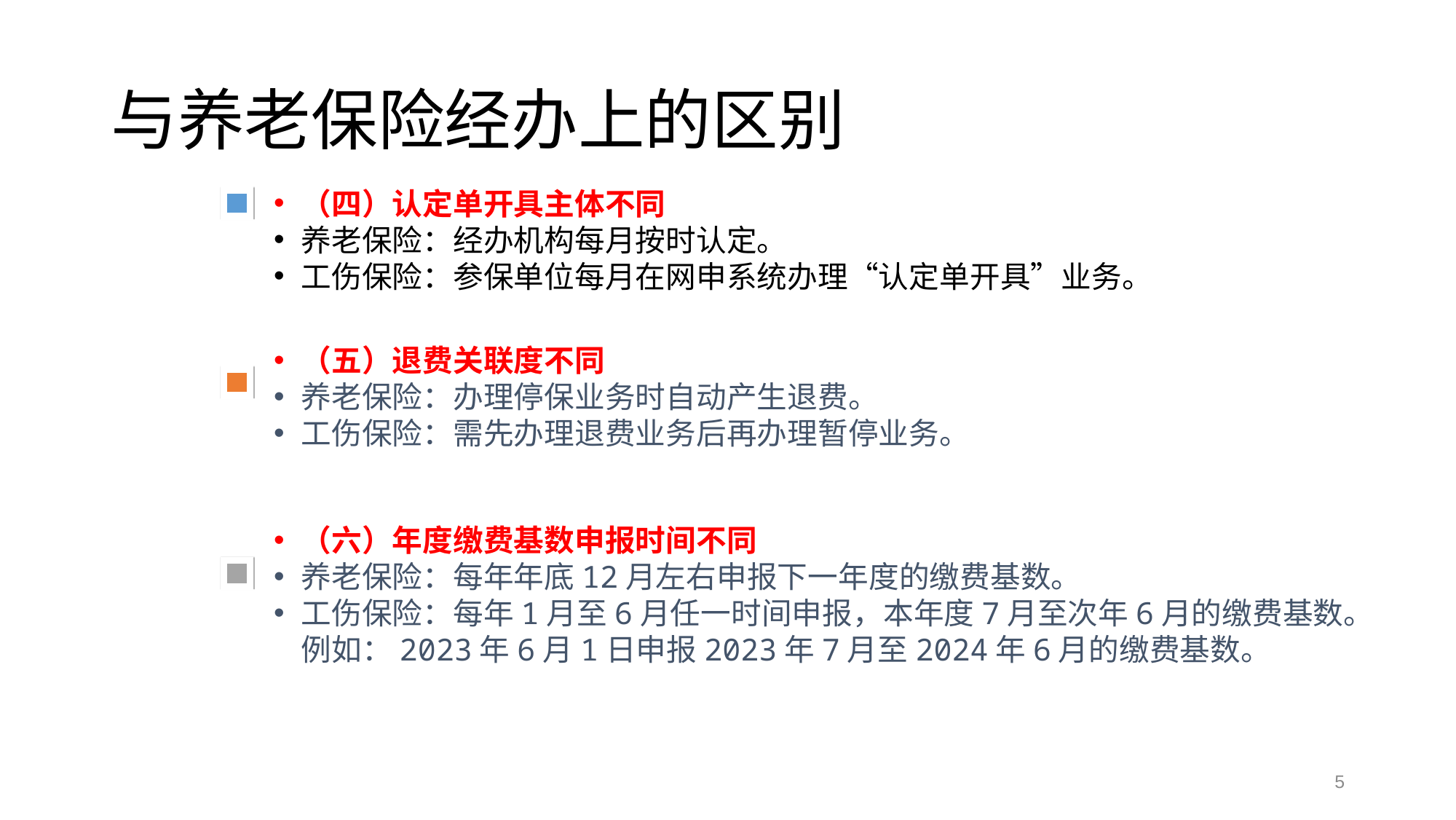

# 与养老保险经办上的区别
（四）认定单开具主体不同
养老保险：经办机构每月按时认定。
工伤保险：参保单位每月在网申系统办理“认定单开具”业务。
（五）退费关联度不同
养老保险：办理停保业务时自动产生退费。
工伤保险：需先办理退费业务后再办理暂停业务。
（六）年度缴费基数申报时间不同
养老保险：每年年底12月左右申报下一年度的缴费基数。
工伤保险：每年1月至6月任一时间申报，本年度7月至次年6月的缴费基数。例如：2023年6月1日申报2023年7月至2024年6月的缴费基数。
5